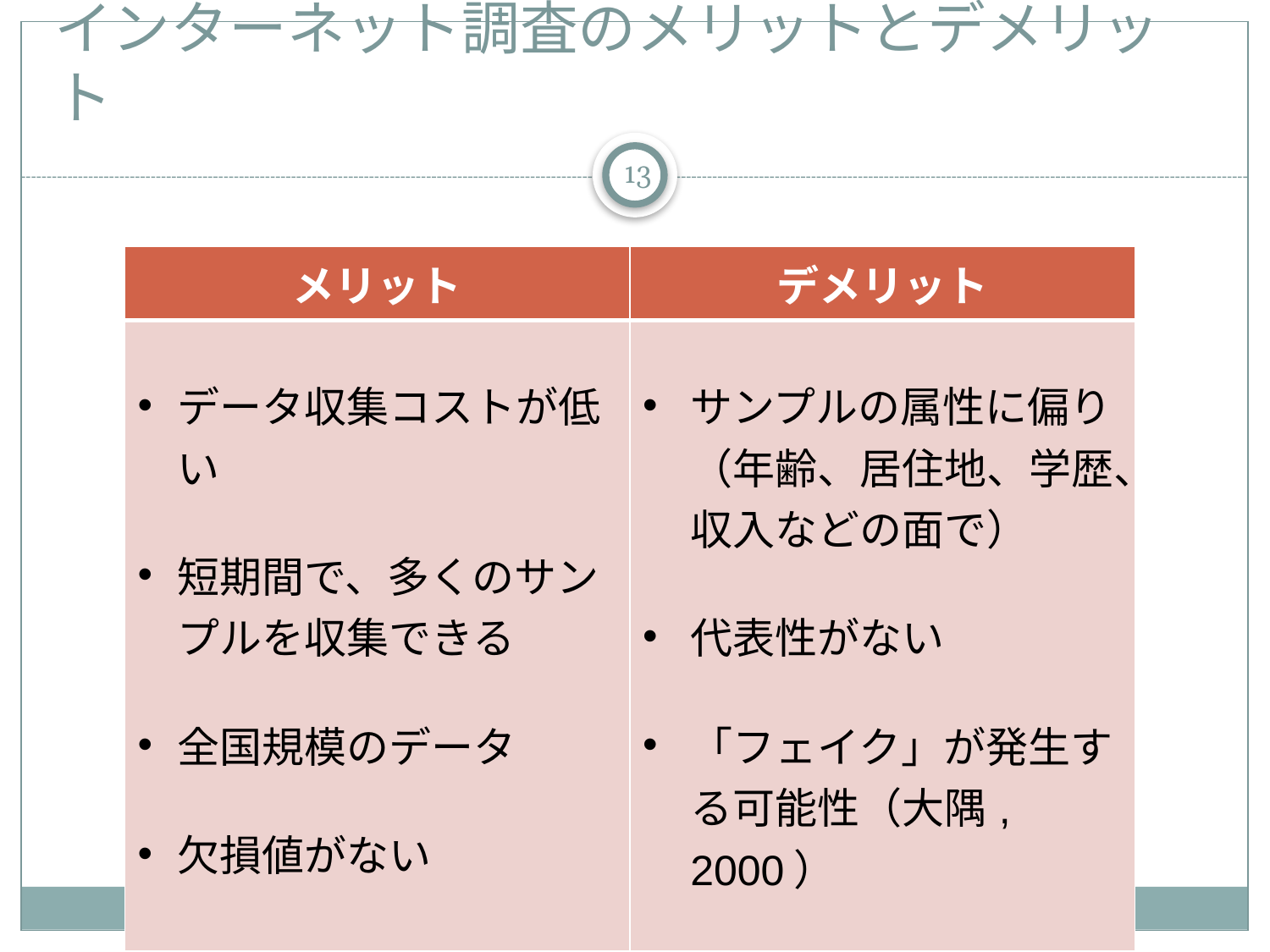

# インターネット調査のメリットとデメリット
13
| メリット | デメリット |
| --- | --- |
| データ収集コストが低い 短期間で、多くのサンプルを収集できる 全国規模のデータ 欠損値がない | サンプルの属性に偏り（年齢、居住地、学歴、収入などの面で） 代表性がない 「フェイク」が発生する可能性（大隅, 2000） |